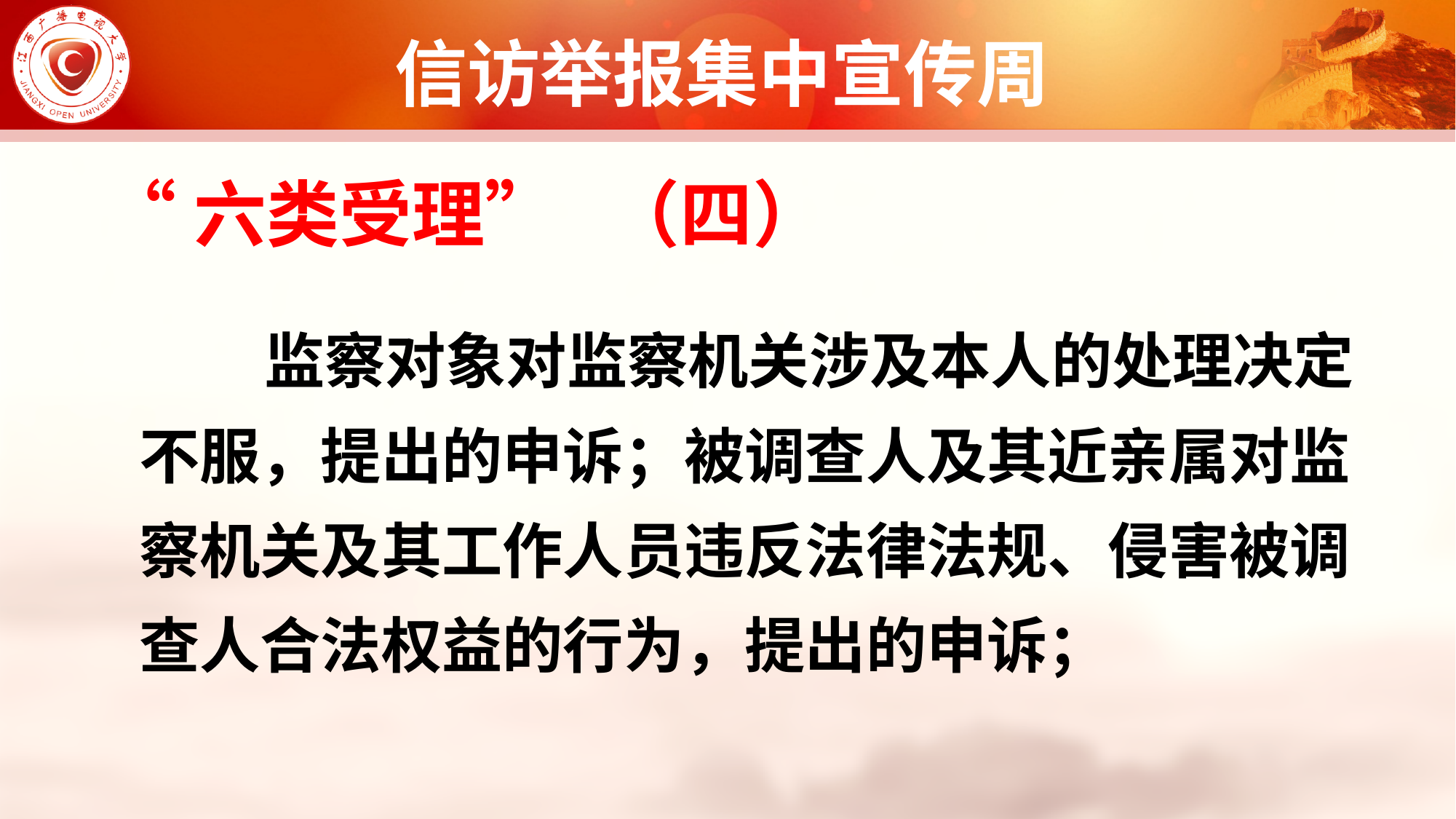

信访举报集中宣传周
“六类受理”   （四）

    监察对象对监察机关涉及本人的处理决定不服，提出的申诉；被调查人及其近亲属对监察机关及其工作人员违反法律法规、侵害被调查人合法权益的行为，提出的申诉；